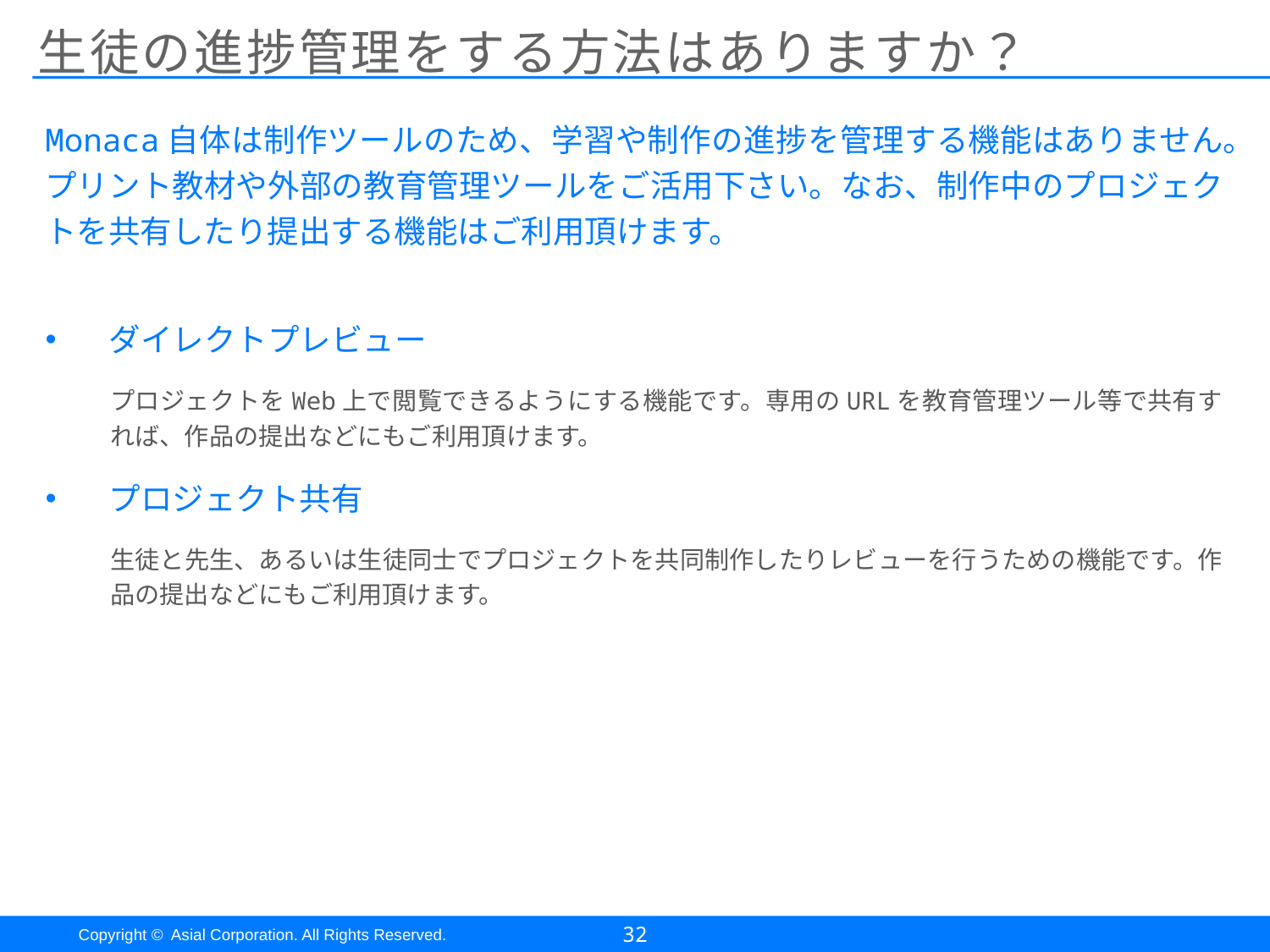

# 生徒の進捗管理をする方法はありますか？
Monaca自体は制作ツールのため、学習や制作の進捗を管理する機能はありません。プリント教材や外部の教育管理ツールをご活用下さい。なお、制作中のプロジェクトを共有したり提出する機能はご利用頂けます。
ダイレクトプレビュー
プロジェクトをWeb上で閲覧できるようにする機能です。専用のURLを教育管理ツール等で共有すれば、作品の提出などにもご利用頂けます。
プロジェクト共有
生徒と先生、あるいは生徒同士でプロジェクトを共同制作したりレビューを行うための機能です。作品の提出などにもご利用頂けます。
32